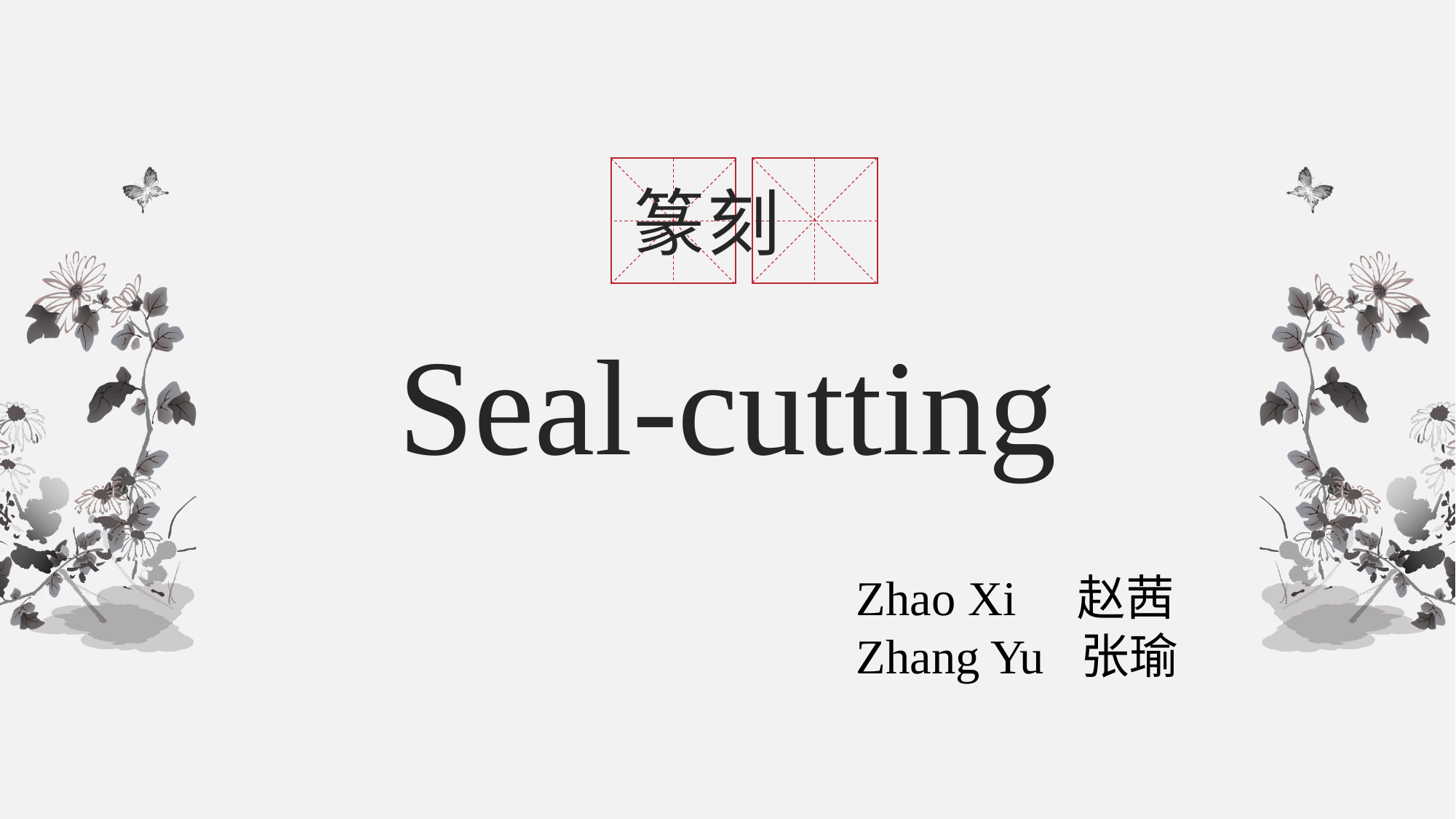

篆刻
Seal-cutting
 Zhao Xi    赵茜
 Zhang Yu  张瑜